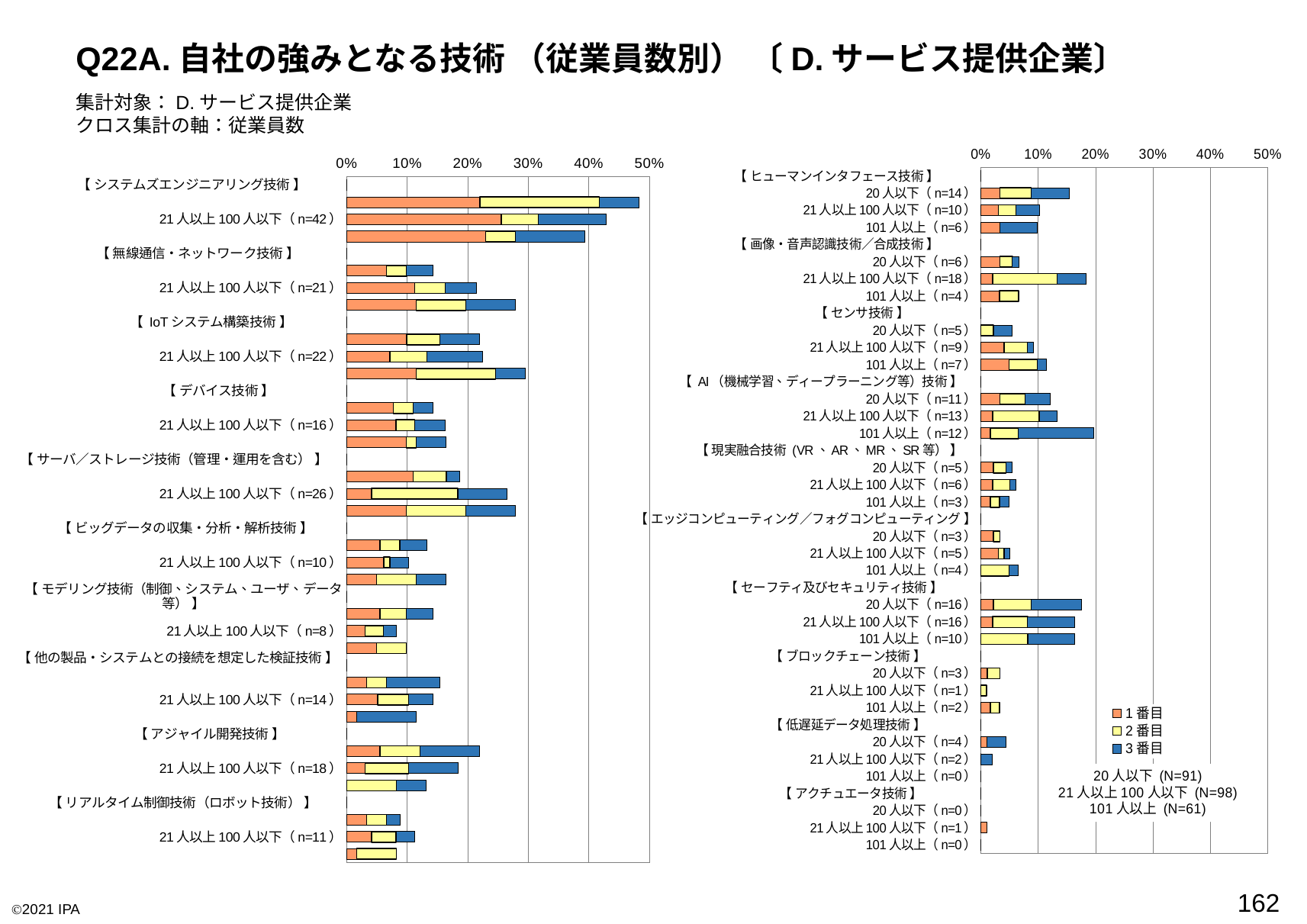

Q22A.自社の強みとなる技術 （従業員数別） 〔D.サービス提供企業〕
集計対象：D.サービス提供企業
クロス集計の軸：従業員数

### Chart:

| Category | 1番目 | 2番目 | 3番目 |
|---|---|---|---|
| 【 ヒューマンインタフェース技術 】            | 0.0 | 0.0 | 0.0 |
| 20人以下（n=14） | 0.03296703296703297 | 0.054945054945054944 | 0.06593406593406594 |
| 21人以上100人以下（n=10） | 0.030612244897959183 | 0.030612244897959183 | 0.04081632653061224 |
| 101人以上（n=6） | 0.03278688524590164 | 0.0 | 0.06557377049180328 |
| 【 画像・音声認識技術／合成技術 】            | 0.0 | 0.0 | 0.0 |
| 20人以下（n=6） | 0.03296703296703297 | 0.02197802197802198 | 0.01098901098901099 |
| 21人以上100人以下（n=18） | 0.02040816326530612 | 0.11224489795918367 | 0.05102040816326531 |
| 101人以上（n=4） | 0.03278688524590164 | 0.03278688524590164 | 0.0 |
| 【 センサ技術 】                     | 0.0 | 0.0 | 0.0 |
| 20人以下（n=5） | 0.0 | 0.02197802197802198 | 0.03296703296703297 |
| 21人以上100人以下（n=9） | 0.04081632653061224 | 0.04081632653061224 | 0.01020408163265306 |
| 101人以上（n=7） | 0.04918032786885246 | 0.04918032786885246 | 0.01639344262295082 |
| 【 AI（機械学習、ディープラーニング等）技術 】     | 0.0 | 0.0 | 0.0 |
| 20人以下（n=11） | 0.03296703296703297 | 0.04395604395604396 | 0.04395604395604396 |
| 21人以上100人以下（n=13） | 0.02040816326530612 | 0.08163265306122448 | 0.030612244897959183 |
| 101人以上（n=12） | 0.01639344262295082 | 0.04918032786885246 | 0.13114754098360656 |
| 【 現実融合技術 (VR、AR、MR、SR等） 】     | 0.0 | 0.0 | 0.0 |
| 20人以下（n=5） | 0.02197802197802198 | 0.02197802197802198 | 0.01098901098901099 |
| 21人以上100人以下（n=6） | 0.02040816326530612 | 0.030612244897959183 | 0.01020408163265306 |
| 101人以上（n=3） | 0.01639344262295082 | 0.01639344262295082 | 0.01639344262295082 |
| 【 エッジコンピューティング／フォグコンピューティング 】 | 0.0 | 0.0 | 0.0 |
| 20人以下（n=3） | 0.02197802197802198 | 0.01098901098901099 | 0.0 |
| 21人以上100人以下（n=5） | 0.030612244897959183 | 0.01020408163265306 | 0.01020408163265306 |
| 101人以上（n=4） | 0.0 | 0.04918032786885246 | 0.01639344262295082 |
| 【 セーフティ及びセキュリティ技術 】           | 0.0 | 0.0 | 0.0 |
| 20人以下（n=16） | 0.02197802197802198 | 0.06593406593406594 | 0.08791208791208792 |
| 21人以上100人以下（n=16） | 0.02040816326530612 | 0.061224489795918366 | 0.08163265306122448 |
| 101人以上（n=10） | 0.0 | 0.08196721311475409 | 0.08196721311475409 |
| 【 ブロックチェーン技術 】                | 0.0 | 0.0 | 0.0 |
| 20人以下（n=3） | 0.01098901098901099 | 0.02197802197802198 | 0.0 |
| 21人以上100人以下（n=1） | 0.0 | 0.01020408163265306 | 0.0 |
| 101人以上（n=2） | 0.01639344262295082 | 0.01639344262295082 | 0.0 |
| 【 低遅延データ処理技術 】                | 0.0 | 0.0 | 0.0 |
| 20人以下（n=4） | 0.01098901098901099 | 0.0 | 0.03296703296703297 |
| 21人以上100人以下（n=2） | 0.0 | 0.0 | 0.02040816326530612 |
| 101人以上（n=0） | 0.0 | 0.0 | 0.0 |
| 【 アクチュエータ技術 】                 | 0.0 | 0.0 | 0.0 |
| 20人以下（n=0） | 0.0 | 0.0 | 0.0 |
| 21人以上100人以下（n=1） | 0.01020408163265306 | 0.0 | 0.0 |
| 101人以上（n=0） | 0.0 | 0.0 | 0.0 |

### Chart

| Category | 1番目 | 2番目 | 3番目 |
|---|---|---|---|
| 【 システムズエンジニアリング技術 】           | 0.0 | 0.0 | 0.0 |
| 20人以下（n=44） | 0.21978021978021978 | 0.1978021978021978 | 0.06593406593406594 |
| 21人以上100人以下（n=42） | 0.25510204081632654 | 0.061224489795918366 | 0.11224489795918367 |
| 101人以上（n=24） | 0.22950819672131148 | 0.04918032786885246 | 0.11475409836065574 |
| 【 無線通信・ネットワーク技術 】             | 0.0 | 0.0 | 0.0 |
| 20人以下（n=13） | 0.06593406593406594 | 0.03296703296703297 | 0.04395604395604396 |
| 21人以上100人以下（n=21） | 0.11224489795918367 | 0.05102040816326531 | 0.05102040816326531 |
| 101人以上（n=17） | 0.11475409836065574 | 0.08196721311475409 | 0.08196721311475409 |
| 【 IoTシステム構築技術 】               | 0.0 | 0.0 | 0.0 |
| 20人以下（n=20） | 0.0989010989010989 | 0.054945054945054944 | 0.06593406593406594 |
| 21人以上100人以下（n=22） | 0.07142857142857142 | 0.061224489795918366 | 0.09183673469387756 |
| 101人以上（n=18） | 0.11475409836065574 | 0.13114754098360656 | 0.04918032786885246 |
| 【 デバイス技術 】                    | 0.0 | 0.0 | 0.0 |
| 20人以下（n=13） | 0.07692307692307693 | 0.03296703296703297 | 0.03296703296703297 |
| 21人以上100人以下（n=16） | 0.08163265306122448 | 0.030612244897959183 | 0.05102040816326531 |
| 101人以上（n=10） | 0.09836065573770492 | 0.01639344262295082 | 0.04918032786885246 |
| 【 サーバ／ストレージ技術（管理・運用を含む） 】     | 0.0 | 0.0 | 0.0 |
| 20人以下（n=17） | 0.10989010989010989 | 0.054945054945054944 | 0.02197802197802198 |
| 21人以上100人以下（n=26） | 0.04081632653061224 | 0.14285714285714285 | 0.08163265306122448 |
| 101人以上（n=17） | 0.09836065573770492 | 0.09836065573770492 | 0.08196721311475409 |
| 【 ビッグデータの収集・分析・解析技術 】         | 0.0 | 0.0 | 0.0 |
| 20人以下（n=12） | 0.054945054945054944 | 0.03296703296703297 | 0.04395604395604396 |
| 21人以上100人以下（n=10） | 0.061224489795918366 | 0.01020408163265306 | 0.030612244897959183 |
| 101人以上（n=10） | 0.04918032786885246 | 0.06557377049180328 | 0.04918032786885246 |
| 【 モデリング技術（制御、システム、ユーザ、データ等） 】 | 0.0 | 0.0 | 0.0 |
| 20人以下（n=13） | 0.054945054945054944 | 0.04395604395604396 | 0.04395604395604396 |
| 21人以上100人以下（n=8） | 0.030612244897959183 | 0.030612244897959183 | 0.02040816326530612 |
| 101人以上（n=6） | 0.04918032786885246 | 0.04918032786885246 | 0.0 |
| 【 他の製品・システムとの接続を想定した検証技術 】    | 0.0 | 0.0 | 0.0 |
| 20人以下（n=14） | 0.03296703296703297 | 0.03296703296703297 | 0.08791208791208792 |
| 21人以上100人以下（n=14） | 0.05102040816326531 | 0.05102040816326531 | 0.04081632653061224 |
| 101人以上（n=7） | 0.01639344262295082 | 0.0 | 0.09836065573770492 |
| 【 アジャイル開発技術 】                 | 0.0 | 0.0 | 0.0 |
| 20人以下（n=20） | 0.054945054945054944 | 0.06593406593406594 | 0.0989010989010989 |
| 21人以上100人以下（n=18） | 0.030612244897959183 | 0.07142857142857142 | 0.08163265306122448 |
| 101人以上（n=8） | 0.0 | 0.08196721311475409 | 0.04918032786885246 |
| 【 リアルタイム制御技術（ロボット技術） 】        | 0.0 | 0.0 | 0.0 |
| 20人以下（n=8） | 0.03296703296703297 | 0.03296703296703297 | 0.02197802197802198 |
| 21人以上100人以下（n=11） | 0.04081632653061224 | 0.04081632653061224 | 0.030612244897959183 |
| 101人以上（n=5） | 0.01639344262295082 | 0.06557377049180328 | 0.0 |